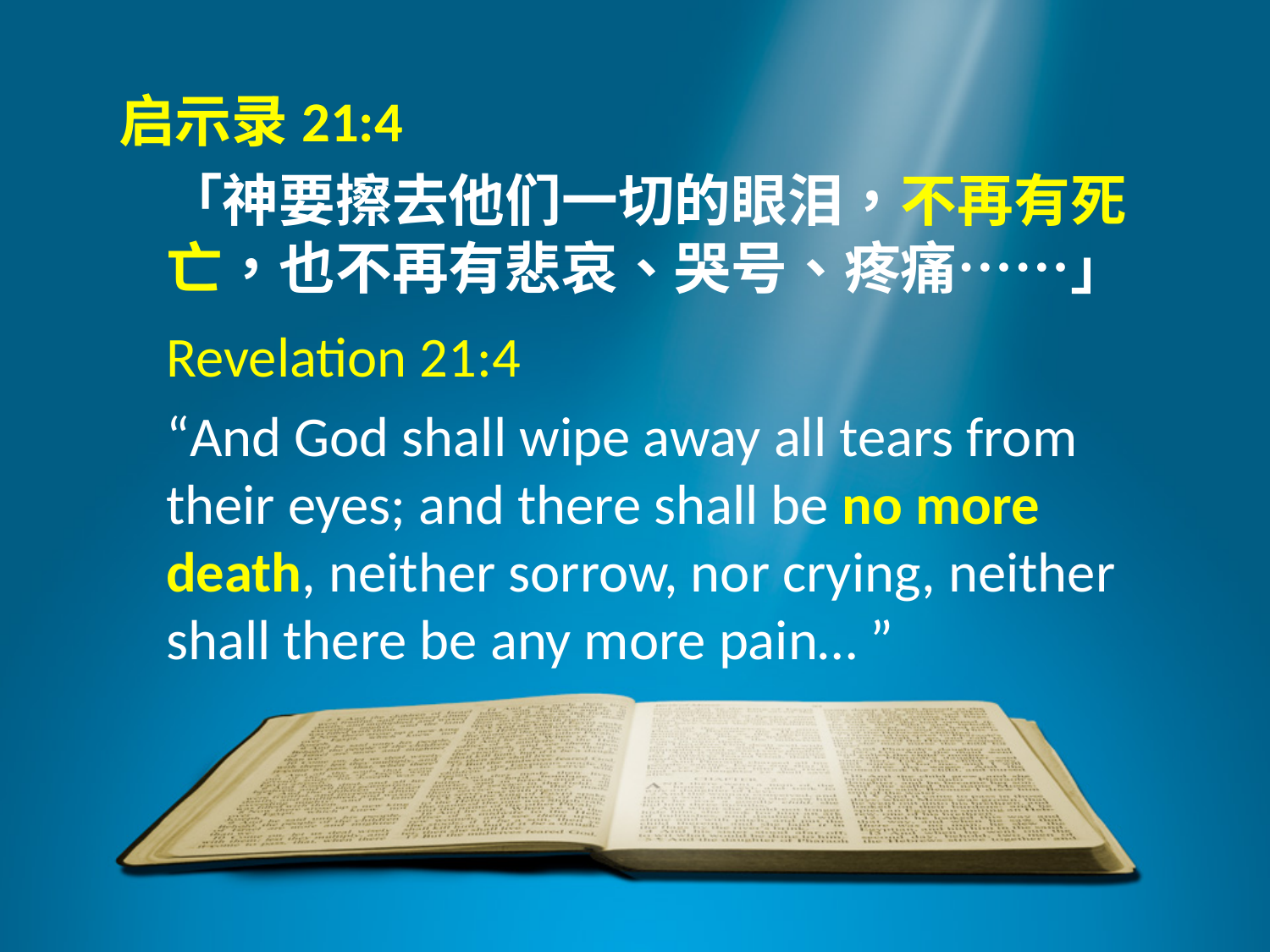

启示录21:4
「神要擦去他们一切的眼泪，不再有死亡，也不再有悲哀、哭号、疼痛……」
Revelation 21:4
“And God shall wipe away all tears from their eyes; and there shall be no more death, neither sorrow, nor crying, neither shall there be any more pain… ”